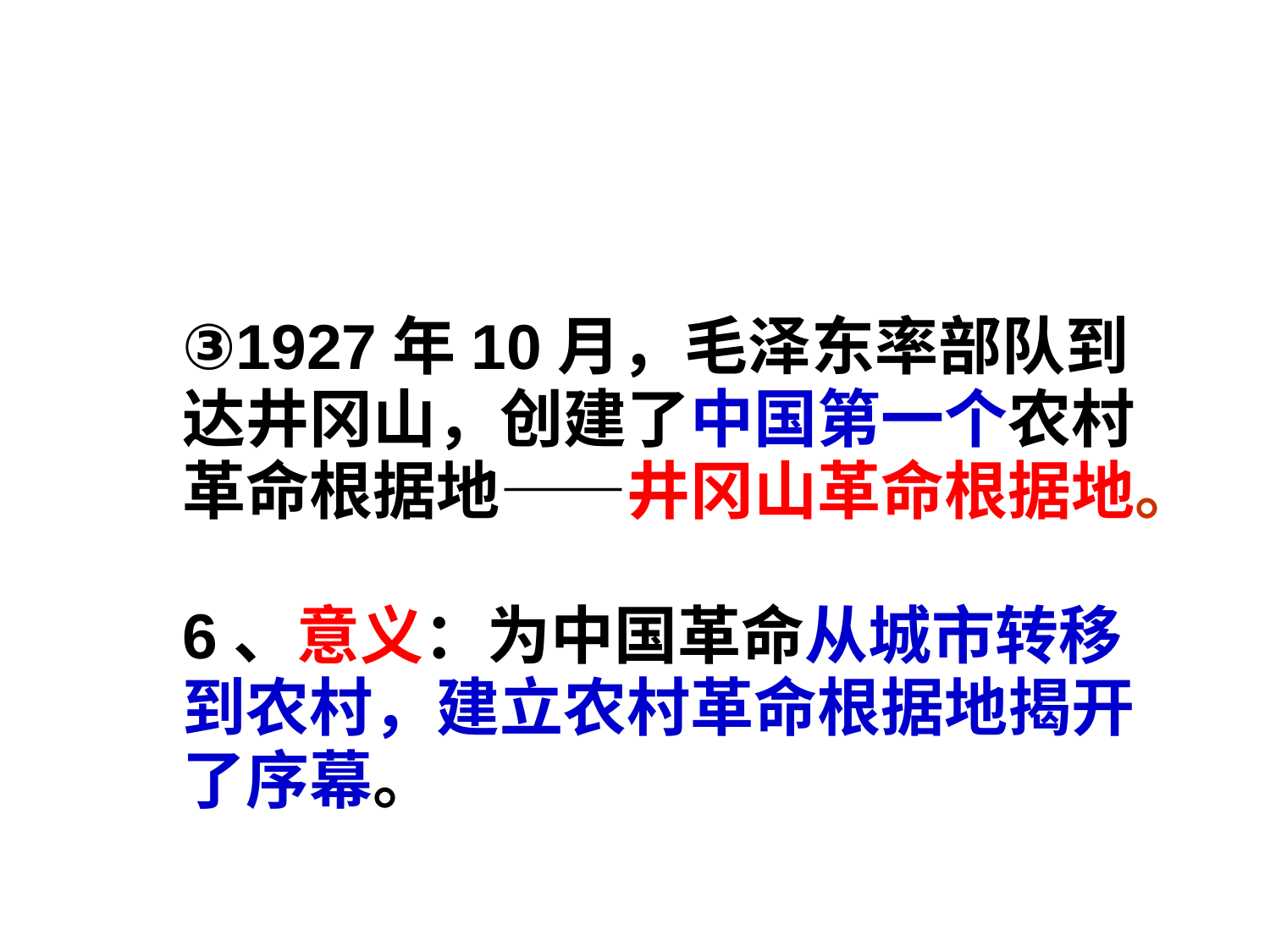

③1927年10月，毛泽东率部队到达井冈山，创建了中国第一个农村革命根据地——井冈山革命根据地。
6、意义：为中国革命从城市转移到农村，建立农村革命根据地揭开了序幕。